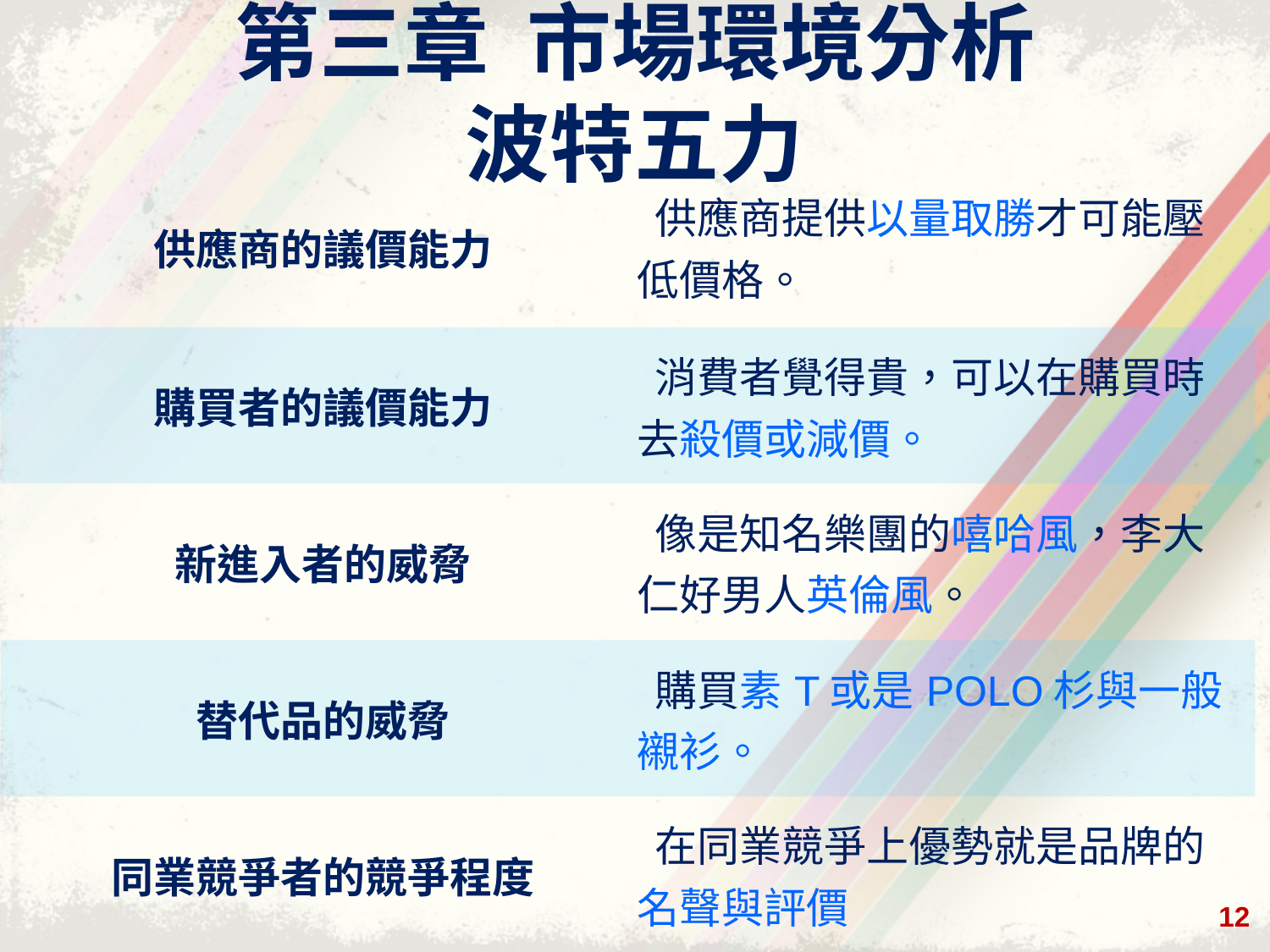

# 第三章  市場環境分析 波特五力
| 供應商的議價能力 | 供應商提供以量取勝才可能壓低價格。 |
| --- | --- |
| 購買者的議價能力 | 消費者覺得貴，可以在購買時去殺價或減價。 |
| 新進入者的威脅 | 像是知名樂團的嘻哈風，李大仁好男人英倫風。 |
| 替代品的威脅 | 購買素T或是POLO杉與一般襯衫。 |
| 同業競爭者的競爭程度 | 在同業競爭上優勢就是品牌的名聲與評價 |
12